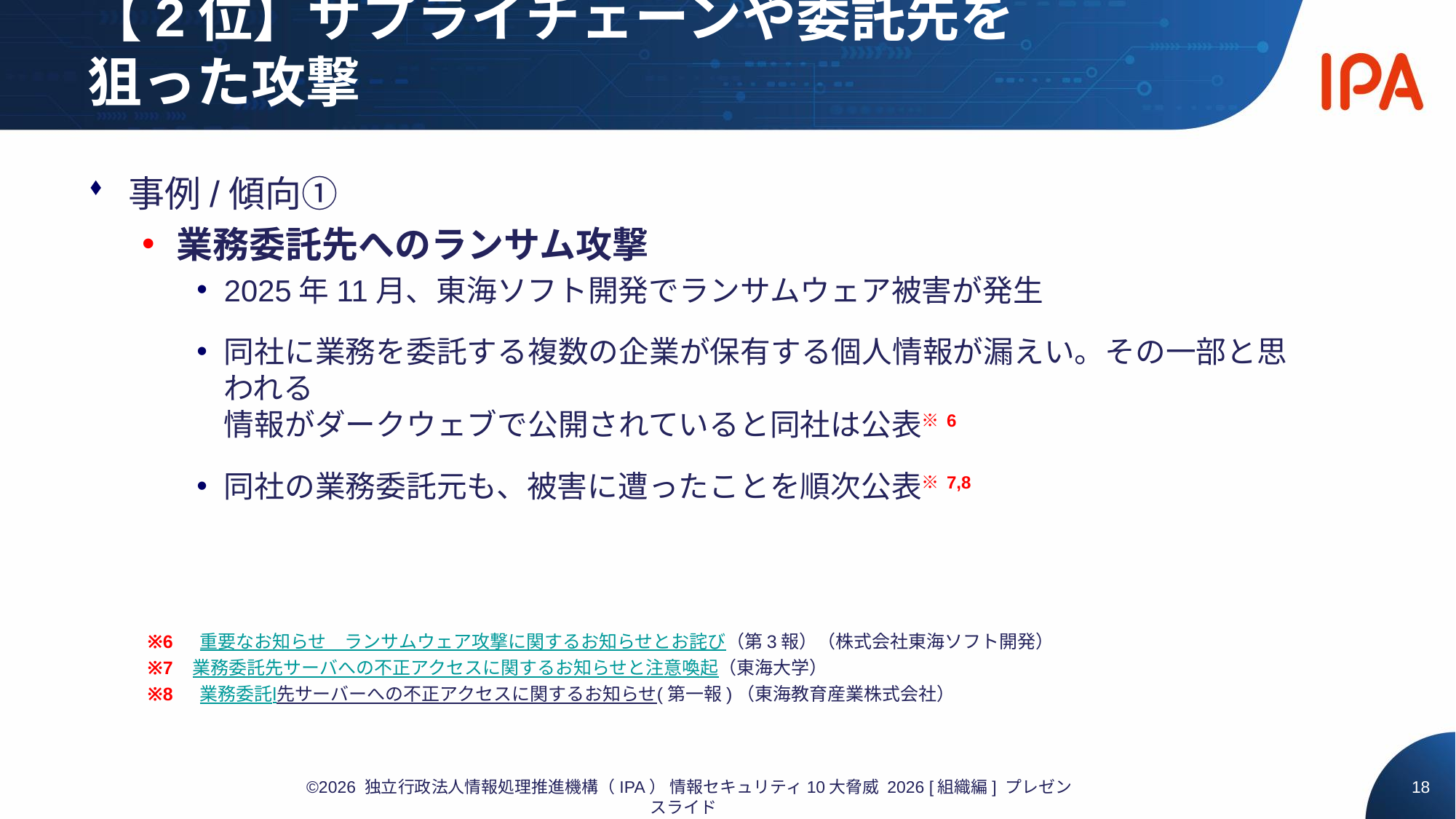

# 【2位】サプライチェーンや委託先を狙った攻撃
事例/傾向①
業務委託先へのランサム攻撃
2025年11月、東海ソフト開発でランサムウェア被害が発生

同社に業務を委託する複数の企業が保有する個人情報が漏えい。その一部と思われる
情報がダークウェブで公開されていると同社は公表※6

同社の業務委託元も、被害に遭ったことを順次公表※7,8

※6　 重要なお知らせ　ランサムウェア攻撃に関するお知らせとお詫び（第3報）（株式会社東海ソフト開発）
※7   業務委託先サーバへの不正アクセスに関するお知らせと注意喚起（東海大学）
※8　 業務委託l先サーバーへの不正アクセスに関するお知らせ(第一報)（東海教育産業株式会社）
18
©2026 独立行政法人情報処理推進機構（IPA） 情報セキュリティ10大脅威 2026 [組織編] プレゼンスライド